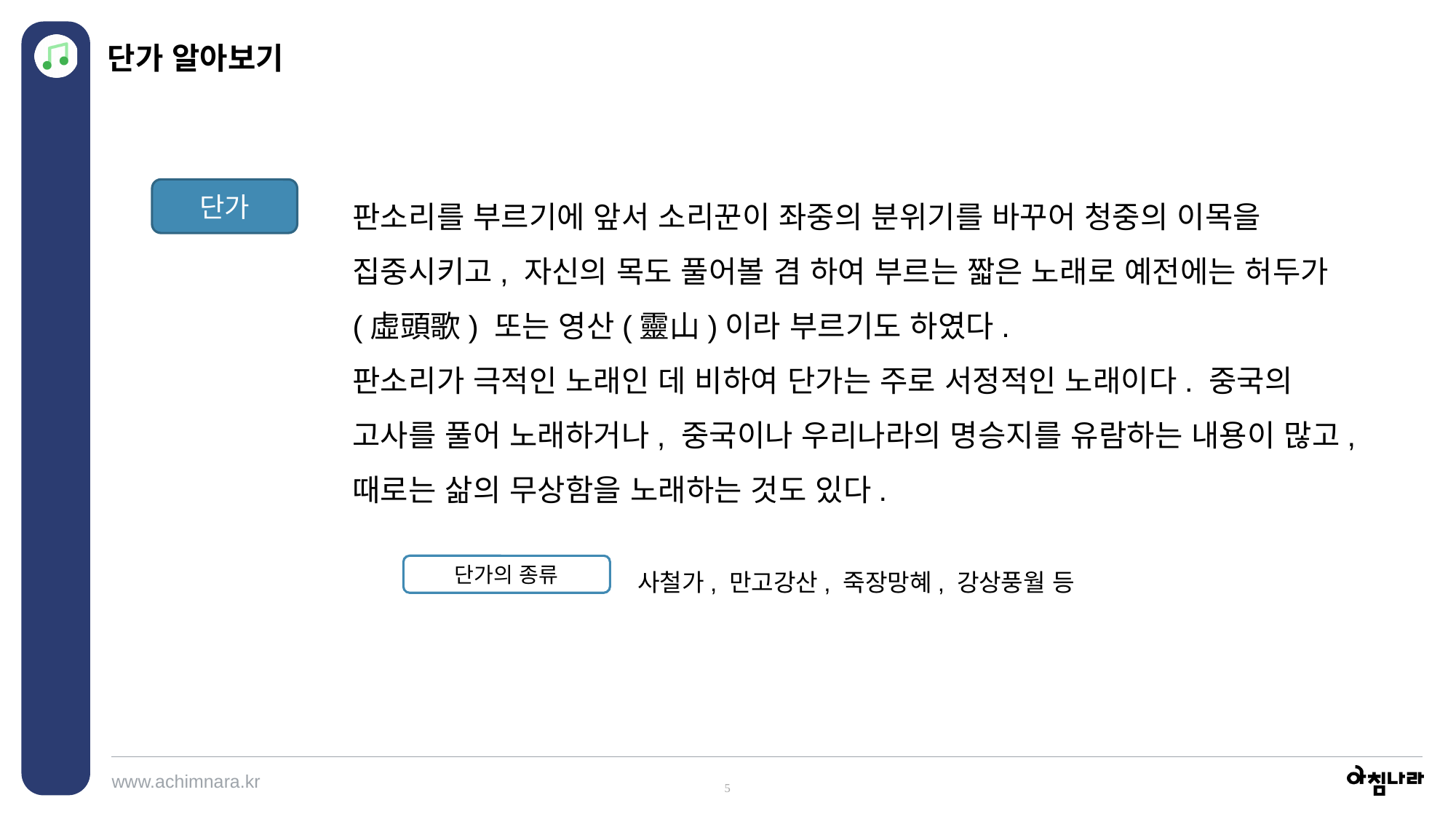

단가 알아보기
단가
판소리를 부르기에 앞서 소리꾼이 좌중의 분위기를 바꾸어 청중의 이목을 집중시키고, 자신의 목도 풀어볼 겸 하여 부르는 짧은 노래로 예전에는 허두가(虛頭歌) 또는 영산(靈山)이라 부르기도 하였다.
판소리가 극적인 노래인 데 비하여 단가는 주로 서정적인 노래이다. 중국의 고사를 풀어 노래하거나, 중국이나 우리나라의 명승지를 유람하는 내용이 많고, 때로는 삶의 무상함을 노래하는 것도 있다.
사철가, 만고강산, 죽장망혜, 강상풍월 등
단가의 종류
5